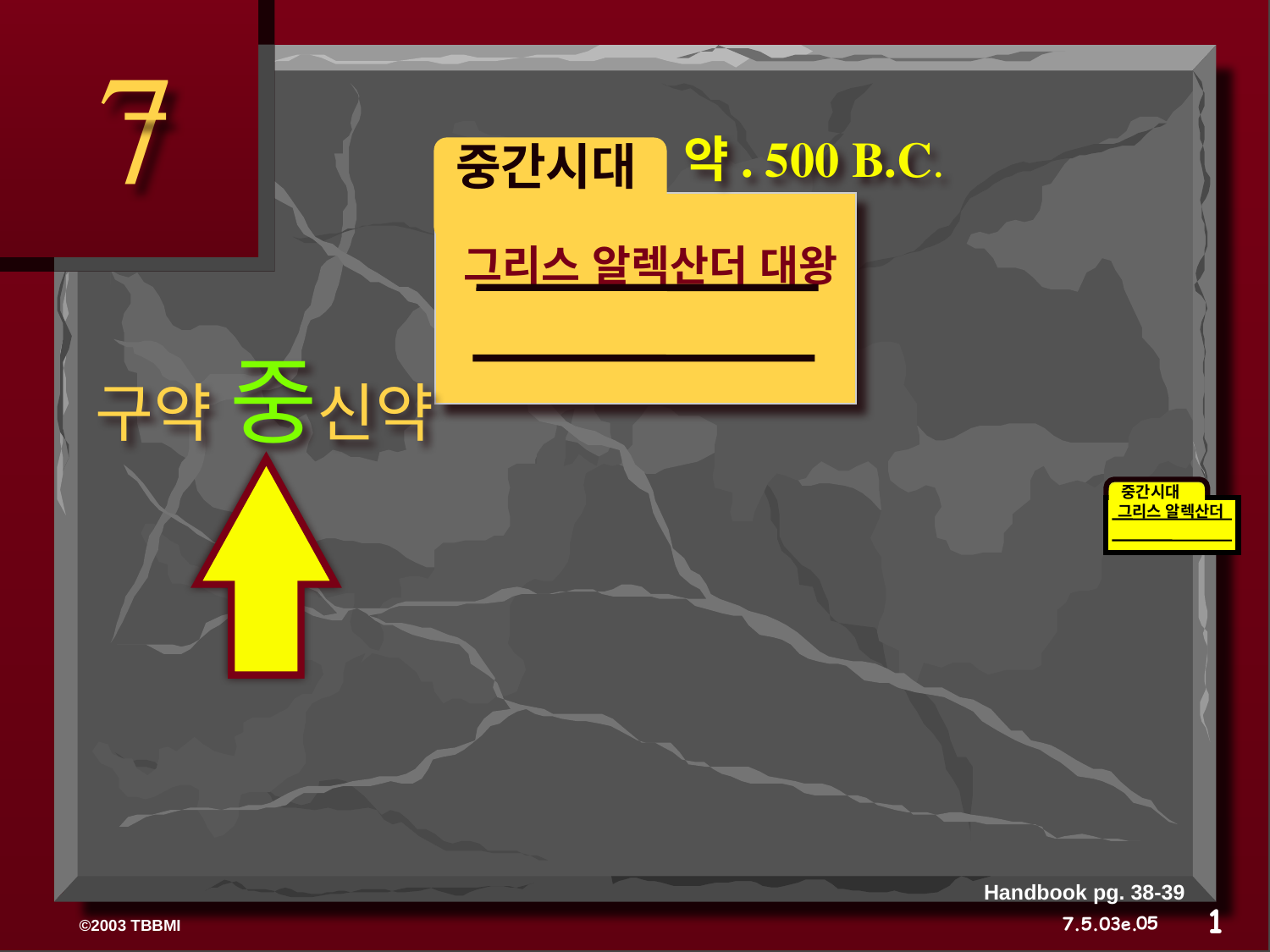

7

약. 500 B.C.
   중간시대

그리스 알렉산더 대왕

구약 중신약

중간시대

그리스 알렉산더

Handbook pg. 38-39
1

05